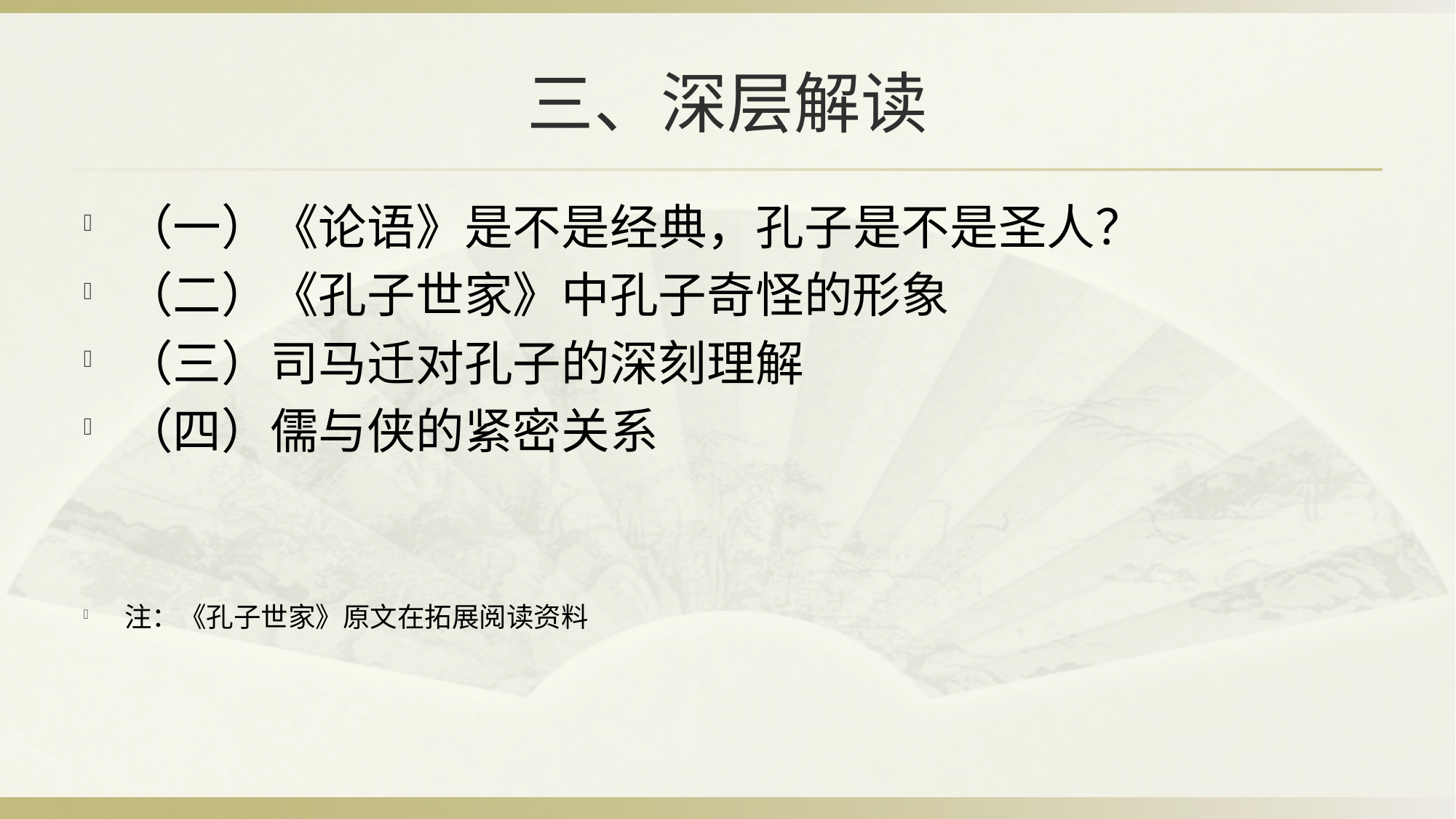

# 三、深层解读
（一）《论语》是不是经典，孔子是不是圣人？
（二）《孔子世家》中孔子奇怪的形象
（三）司马迁对孔子的深刻理解
（四）儒与侠的紧密关系

注：《孔子世家》原文在拓展阅读资料